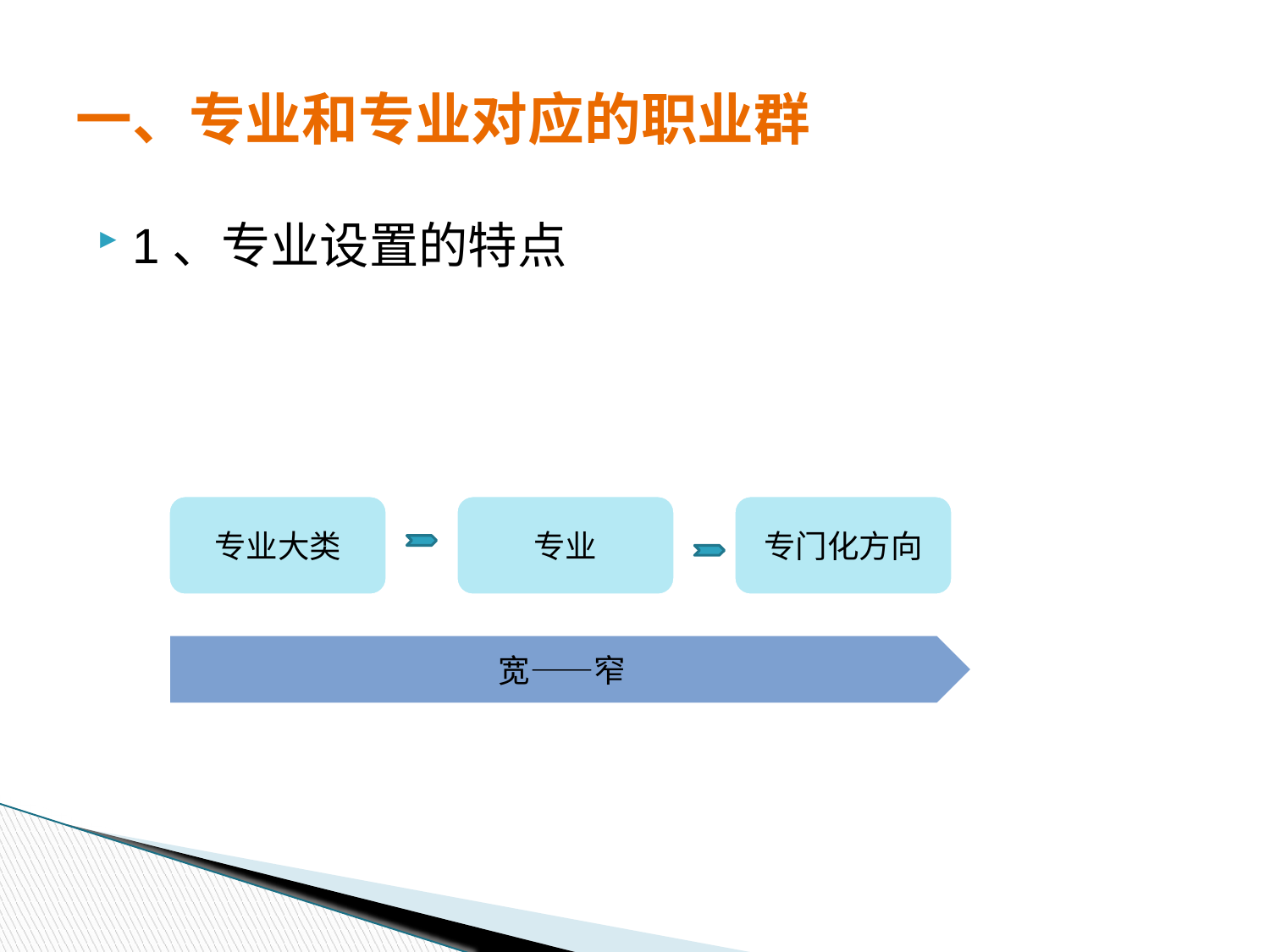

# 一、专业和专业对应的职业群
1、专业设置的特点

专业大类
专业
专门化方向

宽——窄